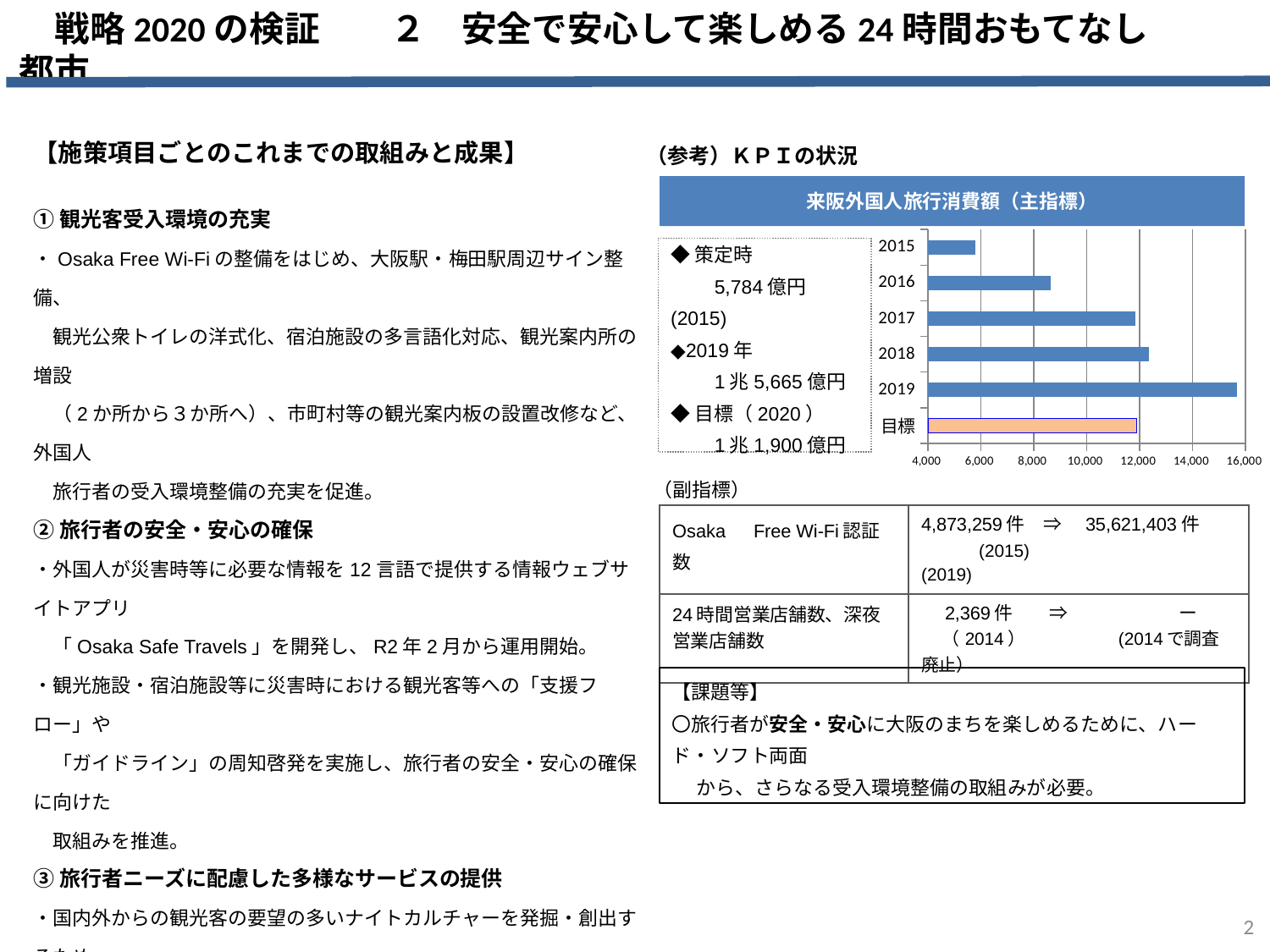

戦略2020の検証　　２　安全で安心して楽しめる24時間おもてなし都市
【施策項目ごとのこれまでの取組みと成果】
（参考）ＫＰＩの状況
来阪外国人旅行消費額（主指標）
①観光客受入環境の充実
・Osaka Free Wi-Fiの整備をはじめ、大阪駅・梅田駅周辺サイン整備、
　観光公衆トイレの洋式化、宿泊施設の多言語化対応、観光案内所の増設
　（2か所から３か所へ）、市町村等の観光案内板の設置改修など、外国人
　旅行者の受入環境整備の充実を促進。
②旅行者の安全・安心の確保
・外国人が災害時等に必要な情報を12言語で提供する情報ウェブサイトアプリ
　「Osaka Safe Travels」を開発し、R2年2月から運用開始。
・観光施設・宿泊施設等に災害時における観光客等への「支援フロー」や
　「ガイドライン」の周知啓発を実施し、旅行者の安全・安心の確保に向けた
　取組みを推進。
③旅行者ニーズに配慮した多様なサービスの提供
・国内外からの観光客の要望の多いナイトカルチャーを発掘・創出するため、
　主にインバウンドの観光客を対象としたナイトカルチャー事業に取り組む事業者
　を支援し、コンテンツのクオリティー向上を図るなど、旅行者ニーズの高い夜間
　アクティビティーの充実を促進。

### Chart

| Category |  |
|---|---|
| 目標 | 11900.0 |
| 2019 | 15665.0 |
| 2018 | 12346.0 |
| 2017 | 11841.0 |
| 2016 | 8641.0 |
| 2015 | 5781.0 |
◆策定時
　　5,784億円(2015)
◆2019年
　　1兆5,665億円
◆目標（2020）
　　1兆1,900億円
（副指標）
| Osaka　Free Wi-Fi認証数 | 4,873,259件　⇒　35,621,403件 　　　(2015)　　　　　　　　　　(2019) |
| --- | --- |
| 24時間営業店舗数、深夜営業店舗数 | 2,369件　　⇒　　　　　　ー 　（2014）　　　　　(2014で調査廃止） |
【課題等】
〇旅行者が安全・安心に大阪のまちを楽しめるために、ハード・ソフト両面
　 から、さらなる受入環境整備の取組みが必要。
2